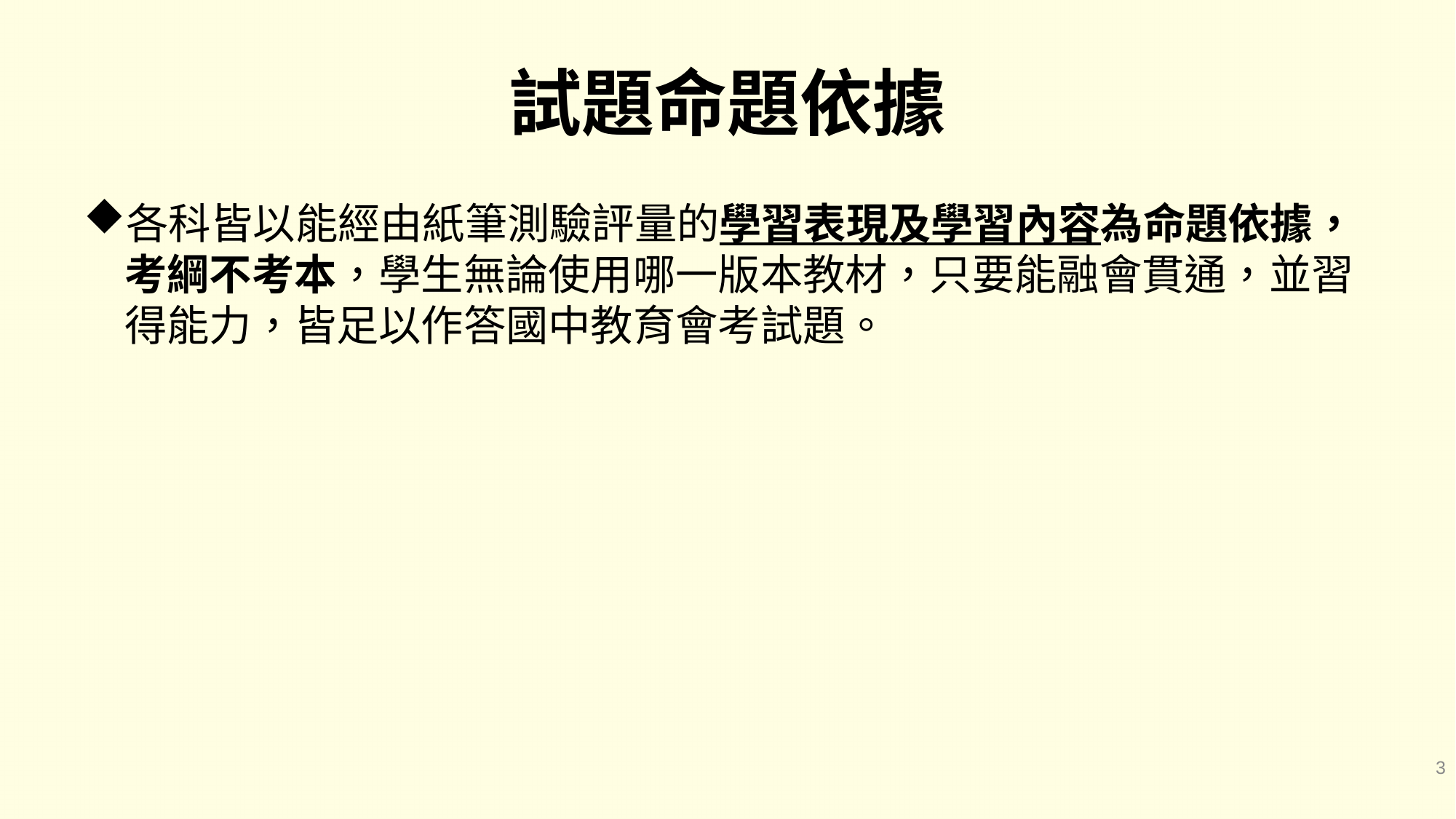

# 試題命題依據
各科皆以能經由紙筆測驗評量的學習表現及學習內容為命題依據，考綱不考本，學生無論使用哪一版本教材，只要能融會貫通，並習得能力，皆足以作答國中教育會考試題。
3